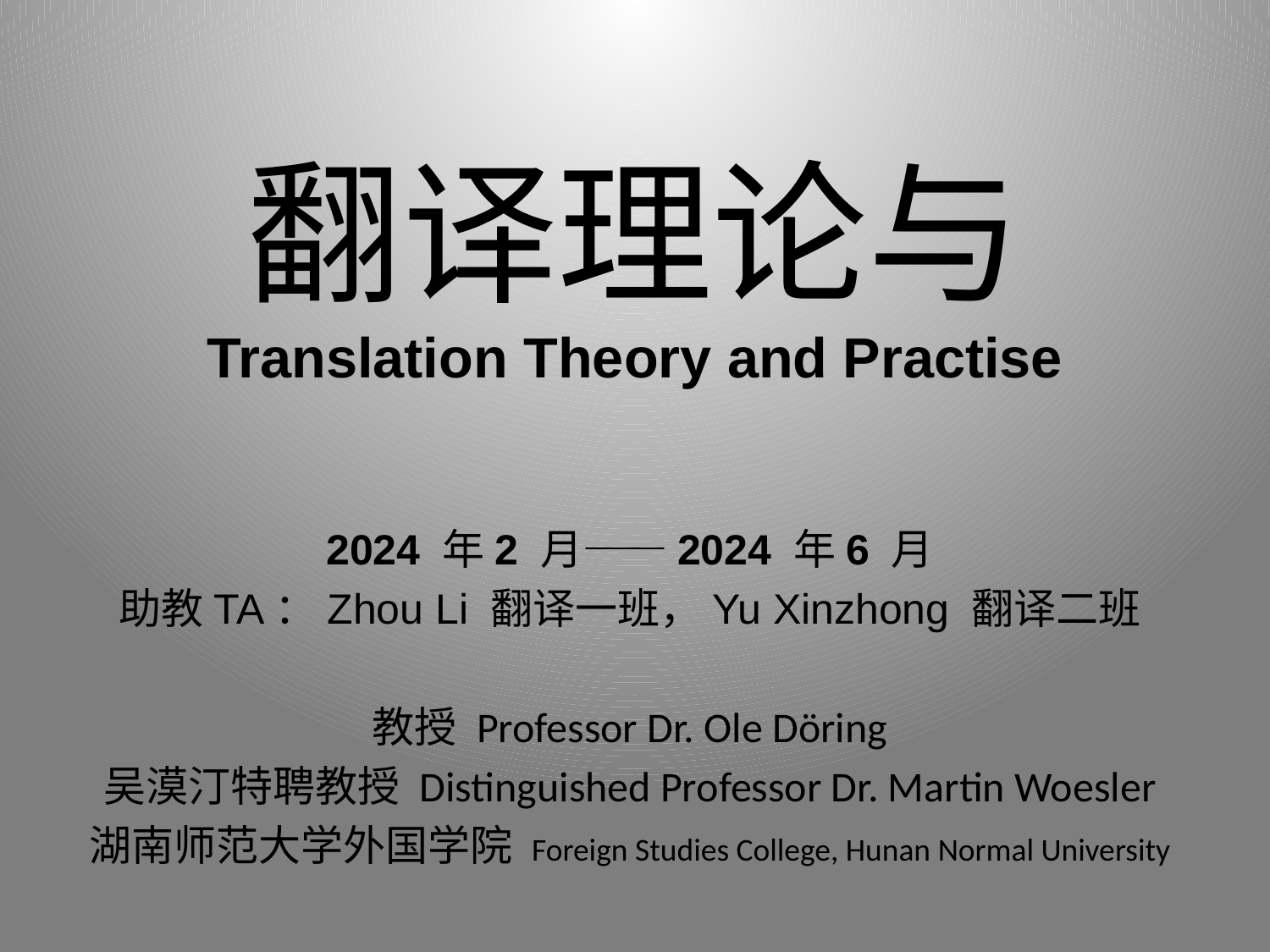

# 翻译理论与 Translation Theory and Practise
2024 年2 月——2024 年6 月
助教TA：Zhou Li 翻译一班，Yu Xinzhong 翻译二班

教授 Professor Dr. Ole Döring
吴漠汀特聘教授 Distinguished Professor Dr. Martin Woesler
湖南师范大学外国学院 Foreign Studies College, Hunan Normal University